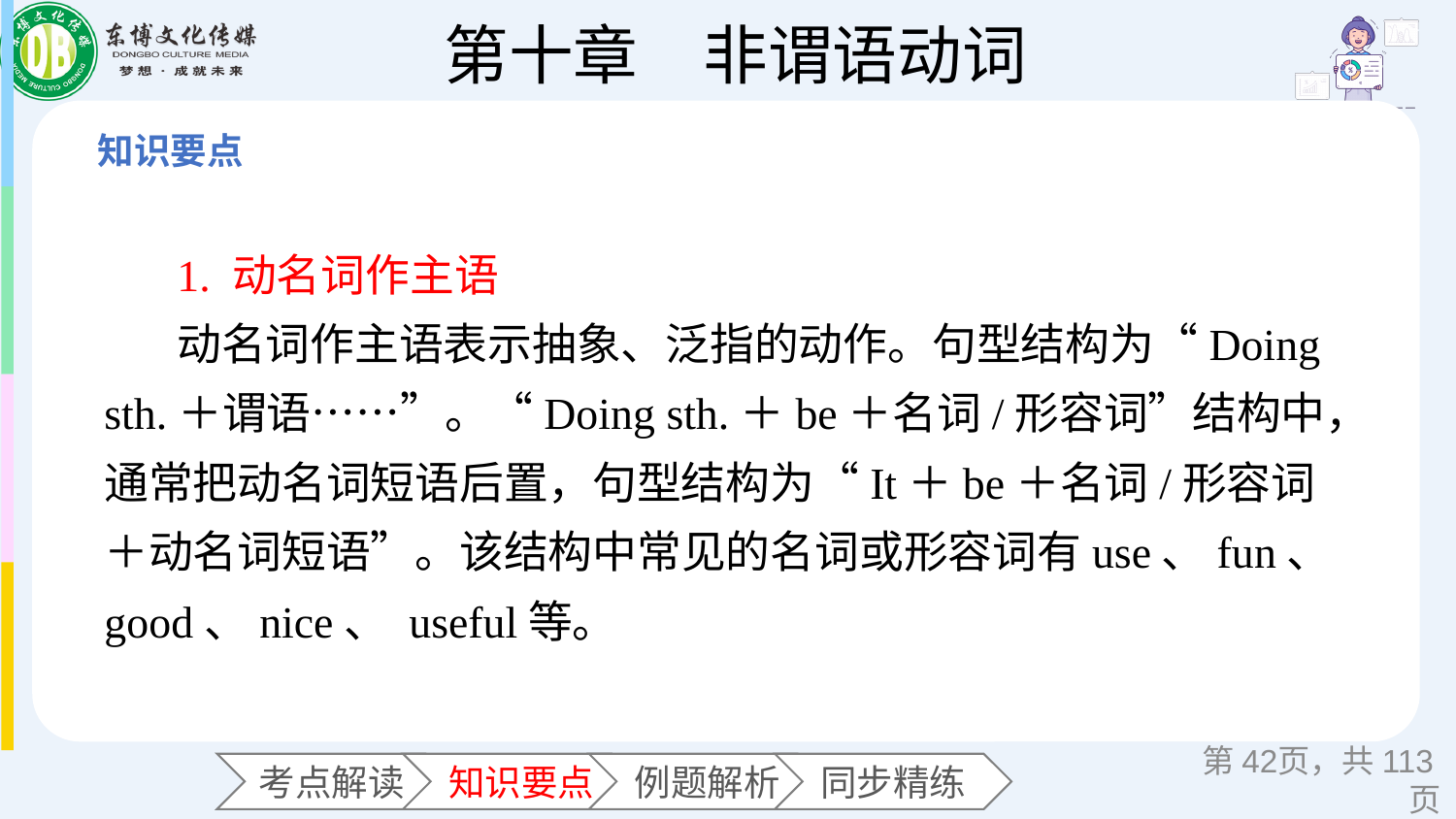

1. 动名词作主语
动名词作主语表示抽象、泛指的动作。句型结构为“Doing sth.＋谓语……”。“Doing sth.＋be＋名词/形容词”结构中，通常把动名词短语后置，句型结构为“It＋be＋名词/形容词＋动名词短语”。该结构中常见的名词或形容词有use、fun、good、nice、 useful等。
第42页，共113页